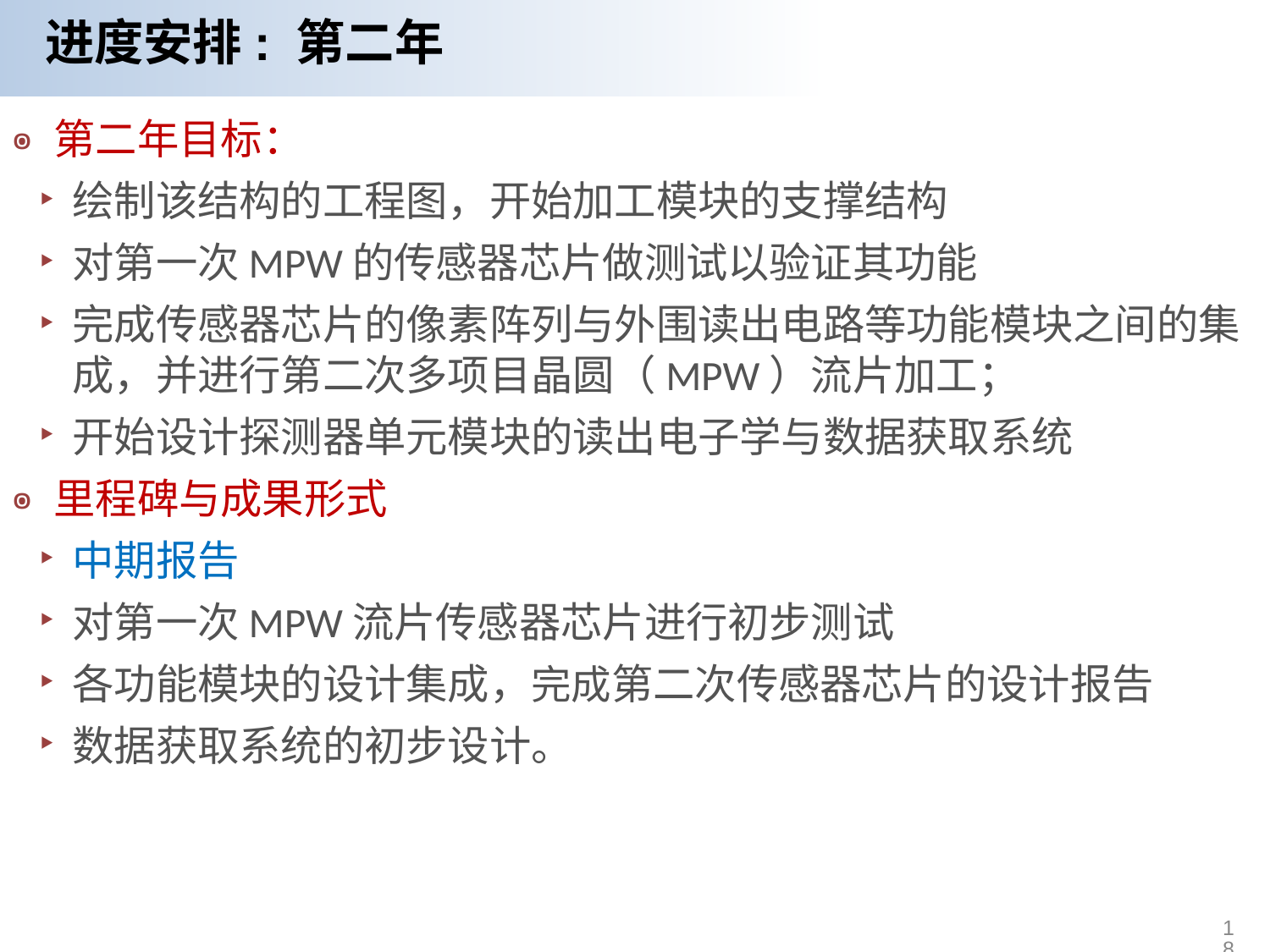

# 进度安排: 第二年
第二年目标：
绘制该结构的工程图，开始加工模块的支撑结构
对第一次MPW的传感器芯片做测试以验证其功能
完成传感器芯片的像素阵列与外围读出电路等功能模块之间的集成，并进行第二次多项目晶圆（MPW）流片加工；
开始设计探测器单元模块的读出电子学与数据获取系统
里程碑与成果形式
中期报告
对第一次MPW流片传感器芯片进行初步测试
各功能模块的设计集成，完成第二次传感器芯片的设计报告
数据获取系统的初步设计。
18